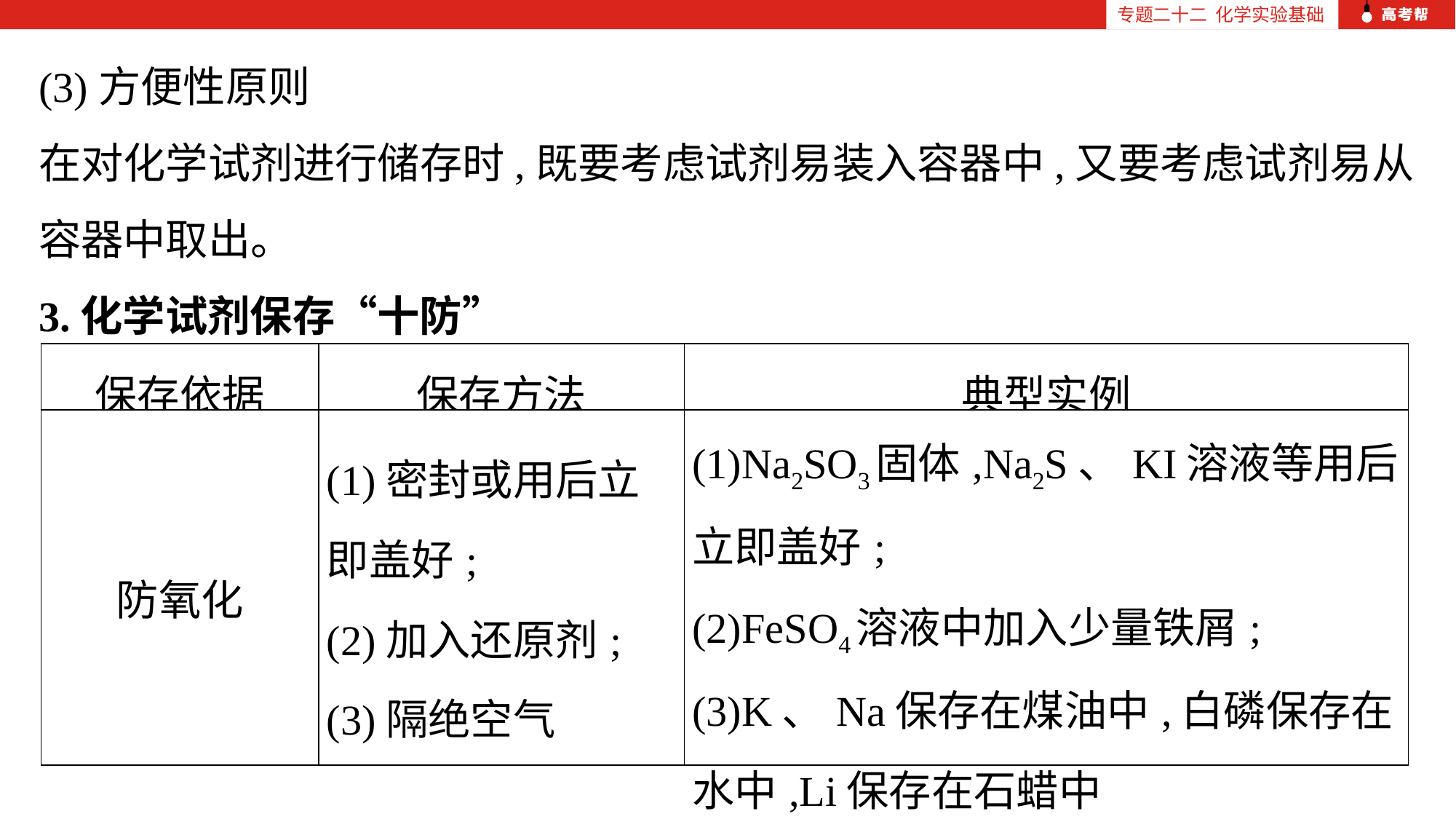

专题二十二  化学实验基础
(3)方便性原则
在对化学试剂进行储存时,既要考虑试剂易装入容器中,又要考虑试剂易从容器中取出。
3.化学试剂保存“十防”

| 保存依据 | 保存方法 | 典型实例 |
| --- | --- | --- |
| 防氧化 | (1)密封或用后立即盖好; (2)加入还原剂; (3)隔绝空气 | (1)Na2SO3固体,Na2S、KI溶液等用后立即盖好; (2)FeSO4溶液中加入少量铁屑; (3)K、Na保存在煤油中,白磷保存在水中,Li保存在石蜡中 |